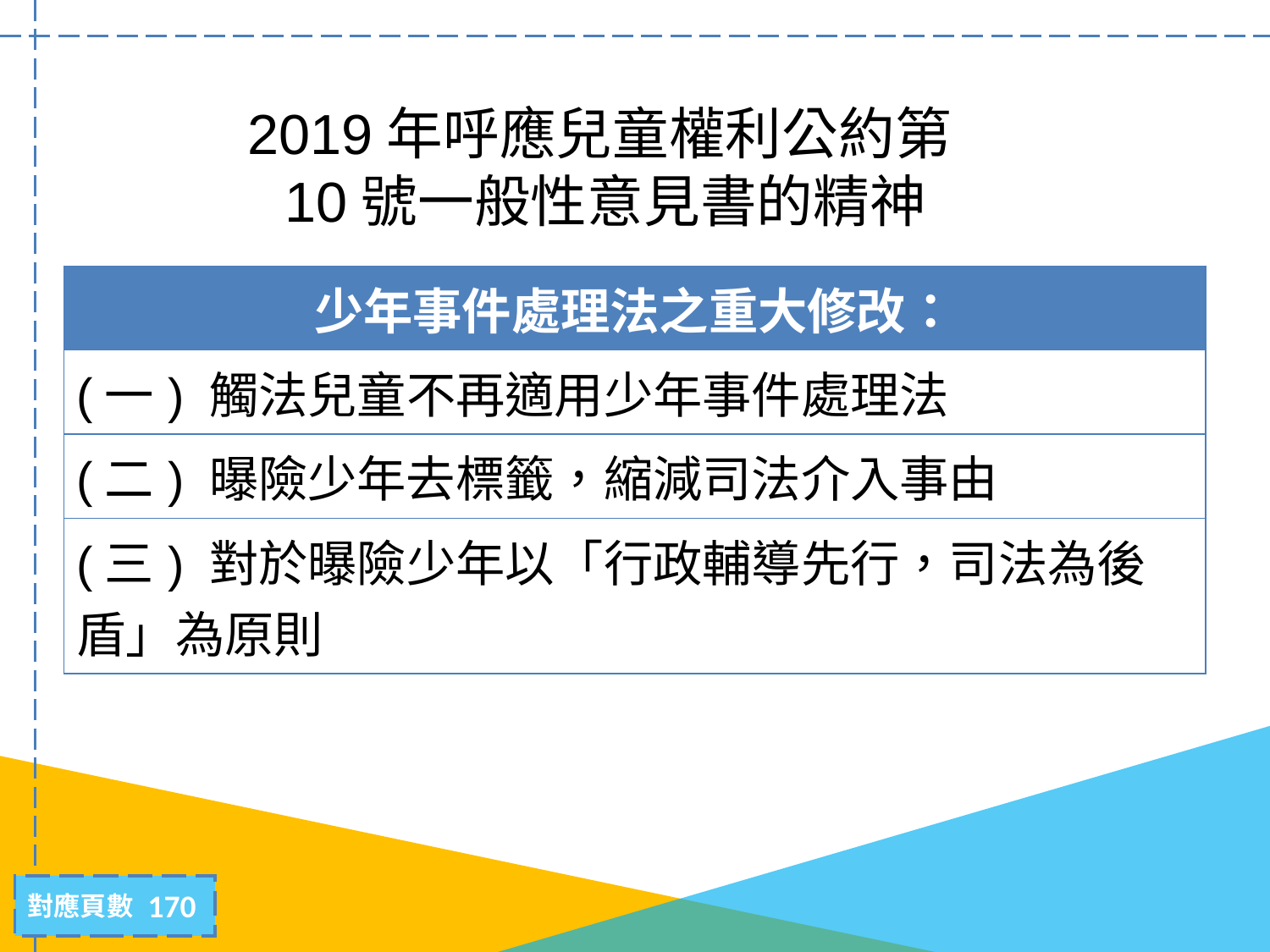

# 2019年呼應兒童權利公約第10號一般性意見書的精神
| 少年事件處理法之重大修改： |
| --- |
| (一) 觸法兒童不再適用少年事件處理法 |
| (二) 曝險少年去標籤，縮減司法介入事由 |
| (三) 對於曝險少年以「行政輔導先行，司法為後盾」為原則 |
170